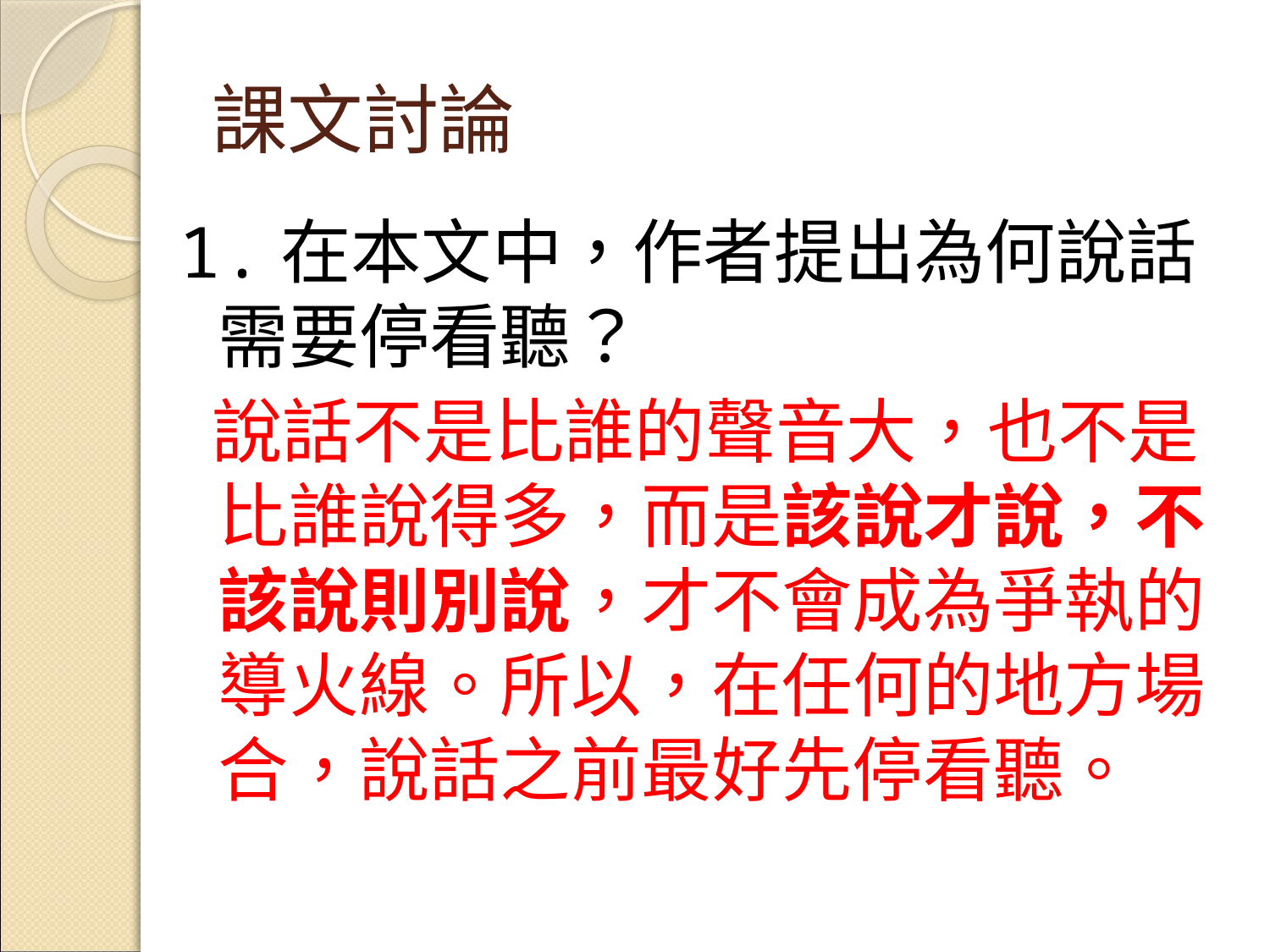

# 課文討論
1.在本文中，作者提出為何說話需要停看聽？
 說話不是比誰的聲音大，也不是比誰說得多，而是該說才說，不該說則別說，才不會成為爭執的導火線。所以，在任何的地方場合，說話之前最好先停看聽。